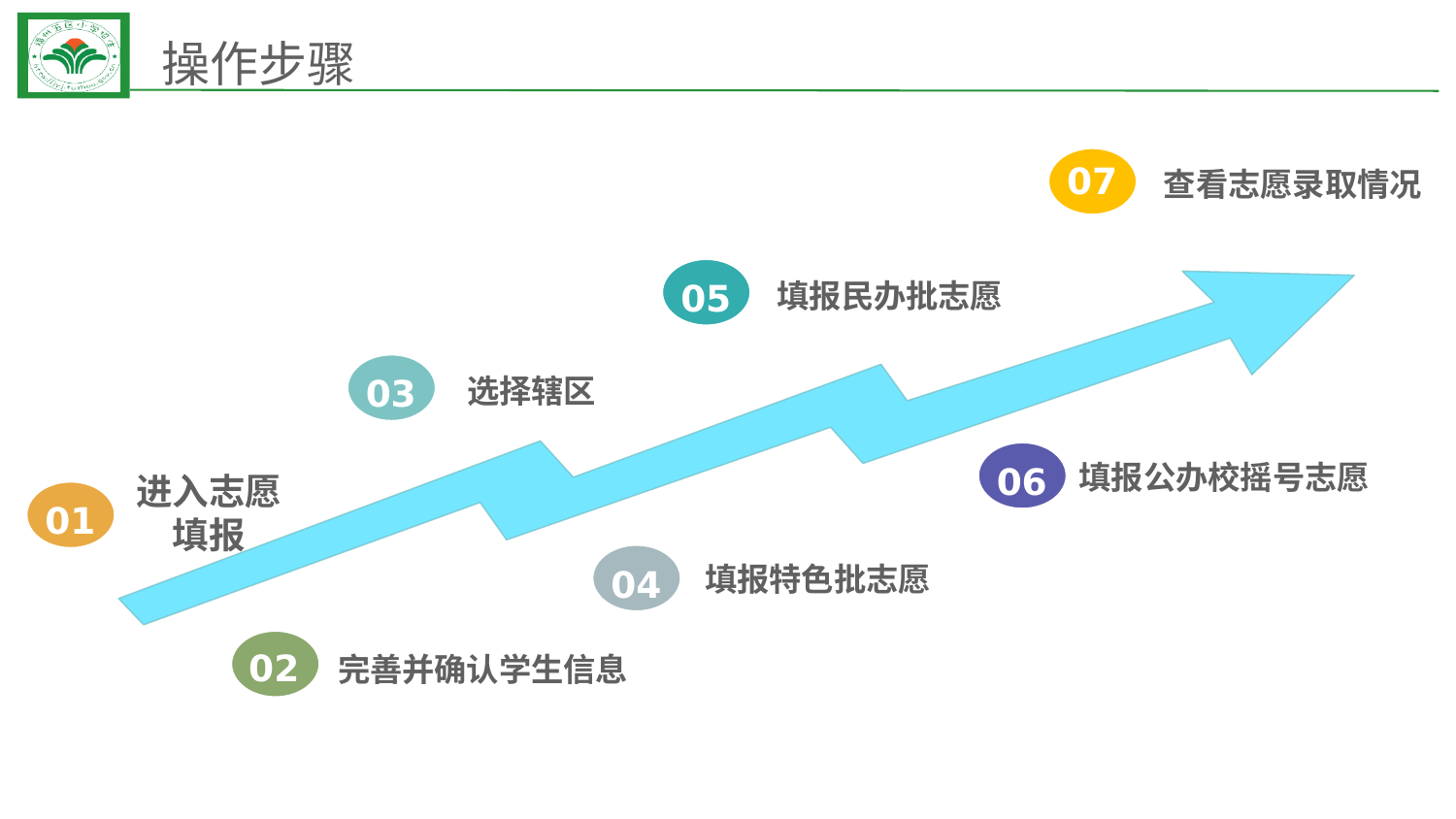

# 操作步骤

05

07
查看志愿录取情况
填报民办批志愿

03

选择辖区

06
填报公办校摇号志愿
进入志愿
填报

01

04
填报特色批志愿

02
完善并确认学生信息